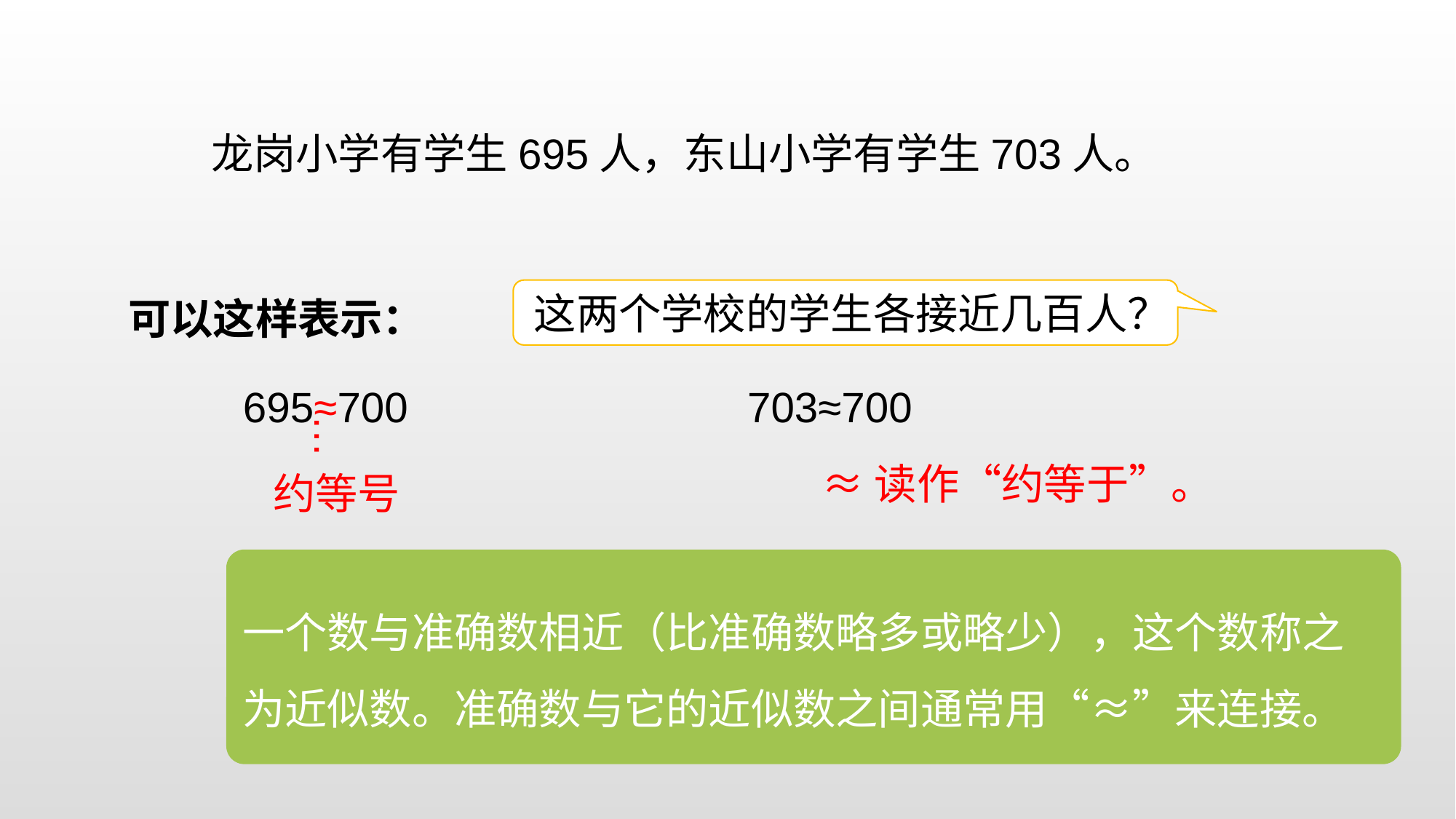

龙岗小学有学生695人，东山小学有学生703人。
可以这样表示：

这两个学校的学生各接近几百人？
695≈700
703≈700
…
≈读作“约等于”。
约等号
一个数与准确数相近（比准确数略多或略少），这个数称之为近似数。准确数与它的近似数之间通常用“≈”来连接。